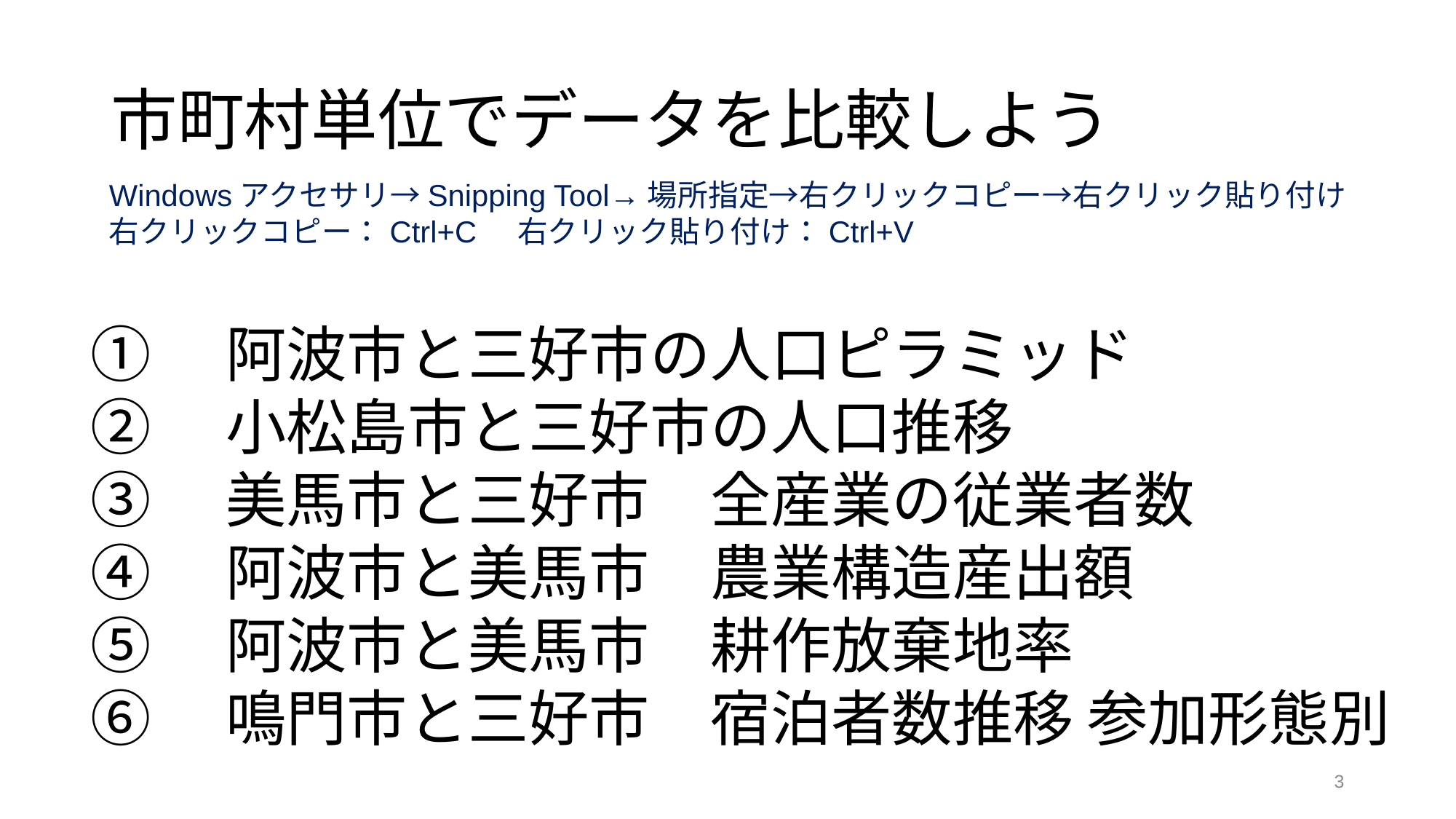

# 市町村単位でデータを比較しよう
Windowsアクセサリ→Snipping Tool→場所指定→右クリックコピー→右クリック貼り付け
右クリックコピー：Ctrl+C    右クリック貼り付け：Ctrl+V
①　阿波市と三好市の人口ピラミッド
②　小松島市と三好市の人口推移
③　美馬市と三好市　全産業の従業者数
④　阿波市と美馬市　農業構造産出額
⑤　阿波市と美馬市　耕作放棄地率
⑥　鳴門市と三好市　宿泊者数推移 参加形態別
3